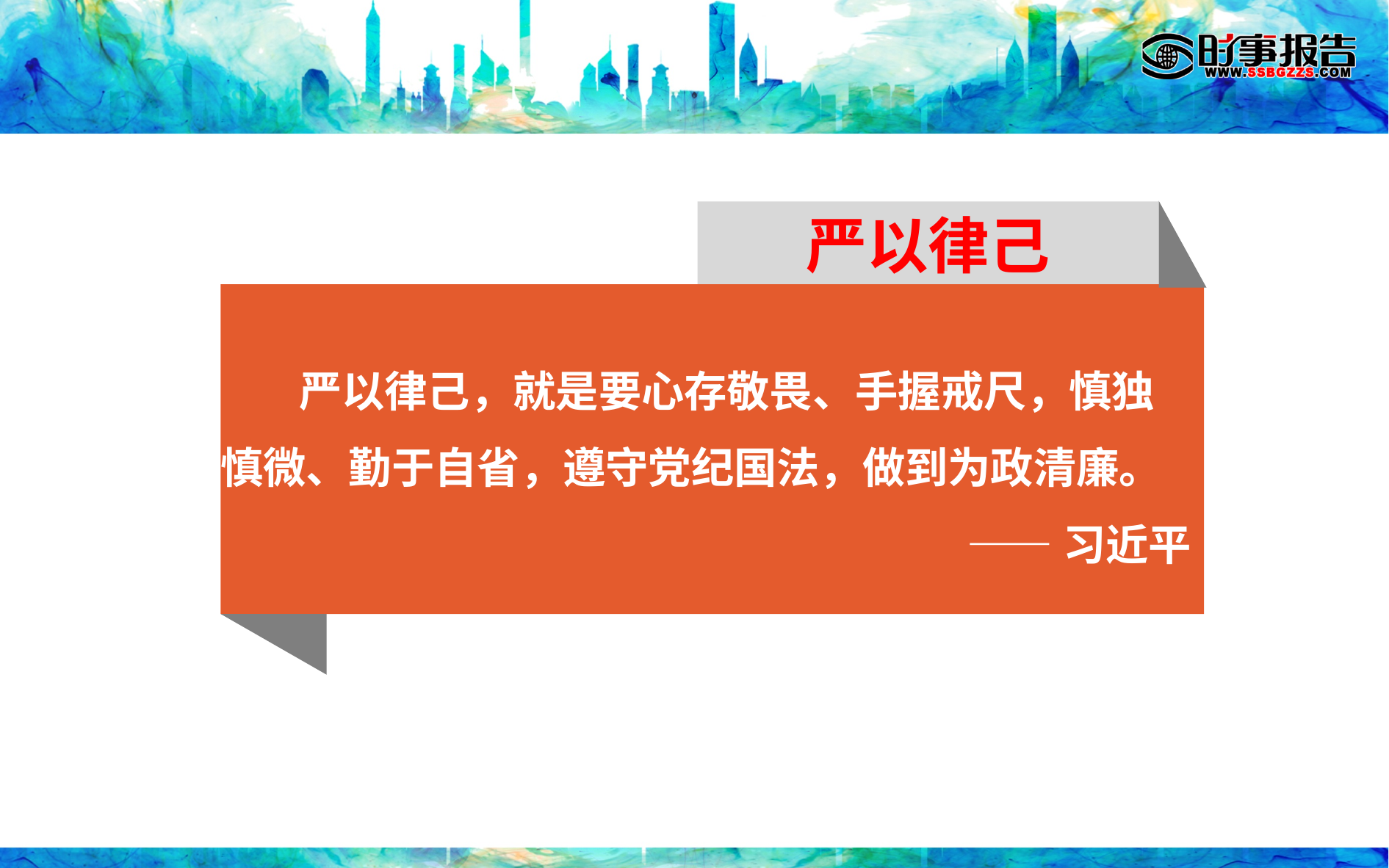

严以律己
       严以律己，就是要心存敬畏、手握戒尺，慎独慎微、勤于自省，遵守党纪国法，做到为政清廉。
——习近平